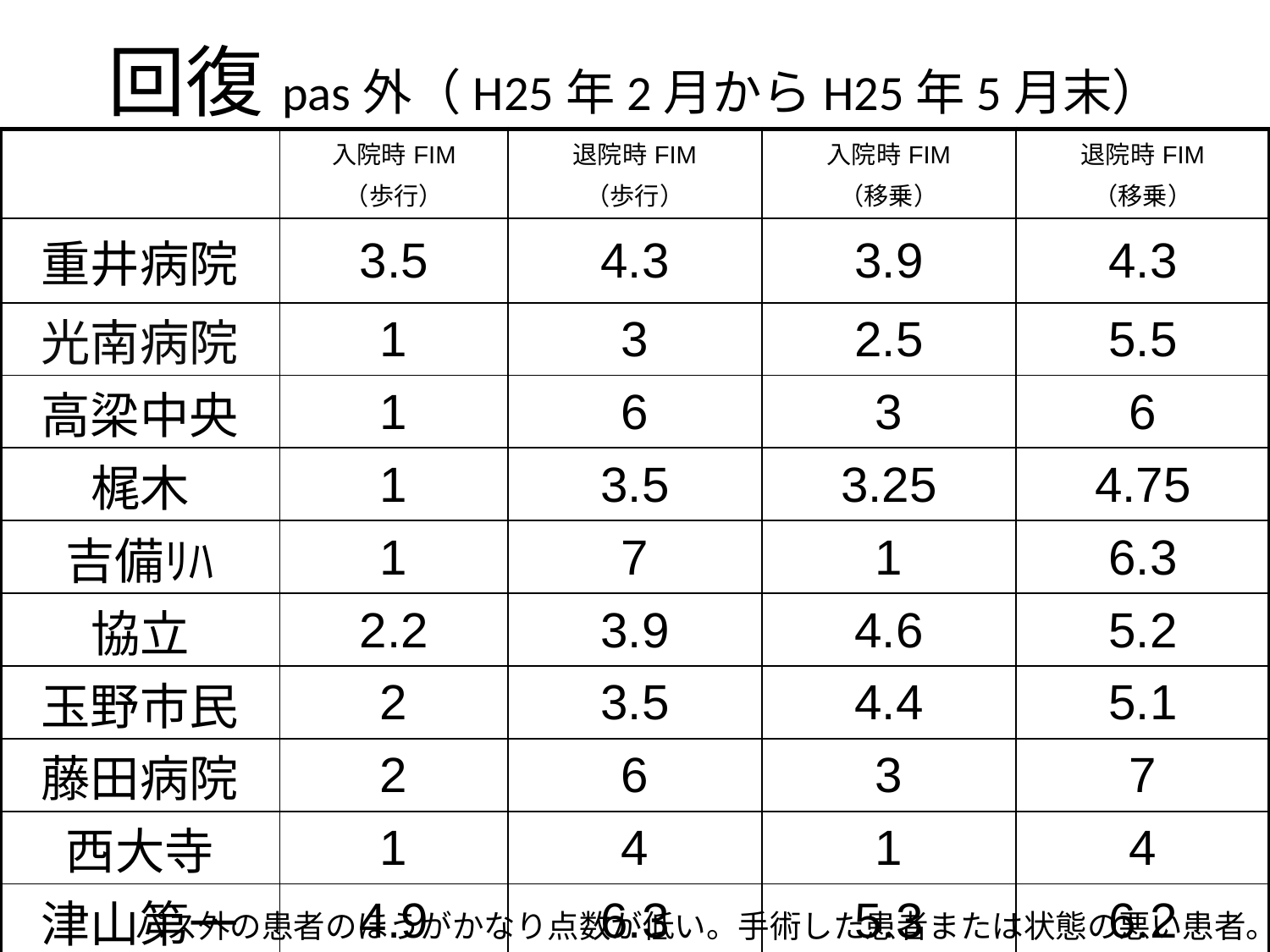

# 回復pas外（H25年2月からH25年5月末）
|  | 入院時FIM （歩行） | 退院時FIM （歩行） | 入院時FIM （移乗） | 退院時FIM （移乗） |
| --- | --- | --- | --- | --- |
| 重井病院 | 3.5 | 4.3 | 3.9 | 4.3 |
| 光南病院 | 1 | 3 | 2.5 | 5.5 |
| 高梁中央 | 1 | 6 | 3 | 6 |
| 梶木 | 1 | 3.5 | 3.25 | 4.75 |
| 吉備ﾘﾊ | 1 | 7 | 1 | 6.3 |
| 協立 | 2.2 | 3.9 | 4.6 | 5.2 |
| 玉野市民 | 2 | 3.5 | 4.4 | 5.1 |
| 藤田病院 | 2 | 6 | 3 | 7 |
| 西大寺 | 1 | 4 | 1 | 4 |
| 津山第一 | 4.9 | 6.3 | 5.3 | 6.2 |
| 児島中央 | 1.8 | 5.7 | 2.5 | 6.7 |

パス外の患者のほうがかなり点数が低い。手術した患者または状態の悪い患者。